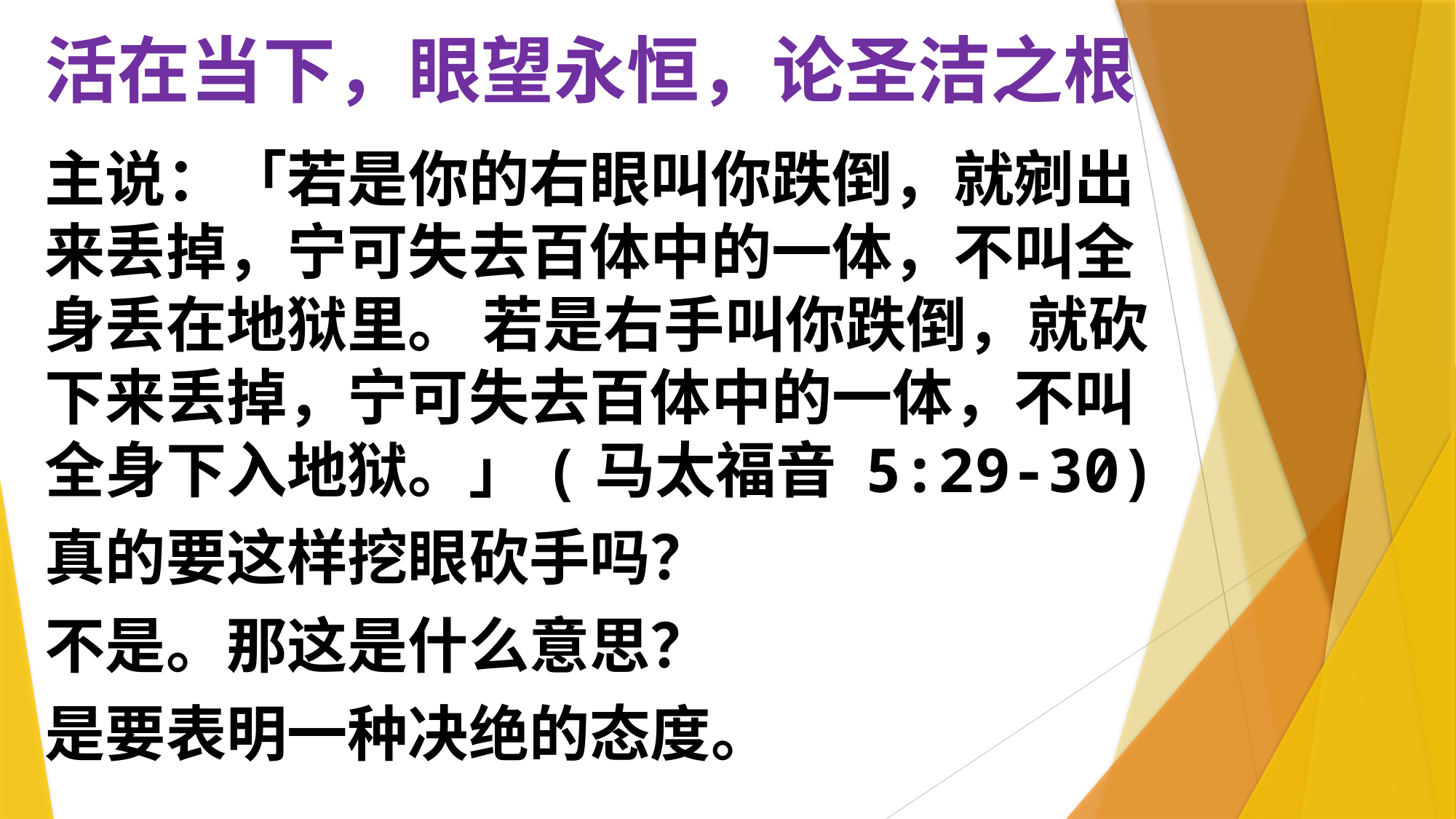

# 活在当下，眼望永恒，论圣洁之根
主说：「若是你的右眼叫你跌倒，就剜出来丢掉，宁可失去百体中的一体，不叫全身丢在地狱里。 若是右手叫你跌倒，就砍下来丢掉，宁可失去百体中的一体，不叫全身下入地狱。」(马太福音 5:29-30)
真的要这样挖眼砍手吗？
不是。那这是什么意思？
是要表明一种决绝的态度。